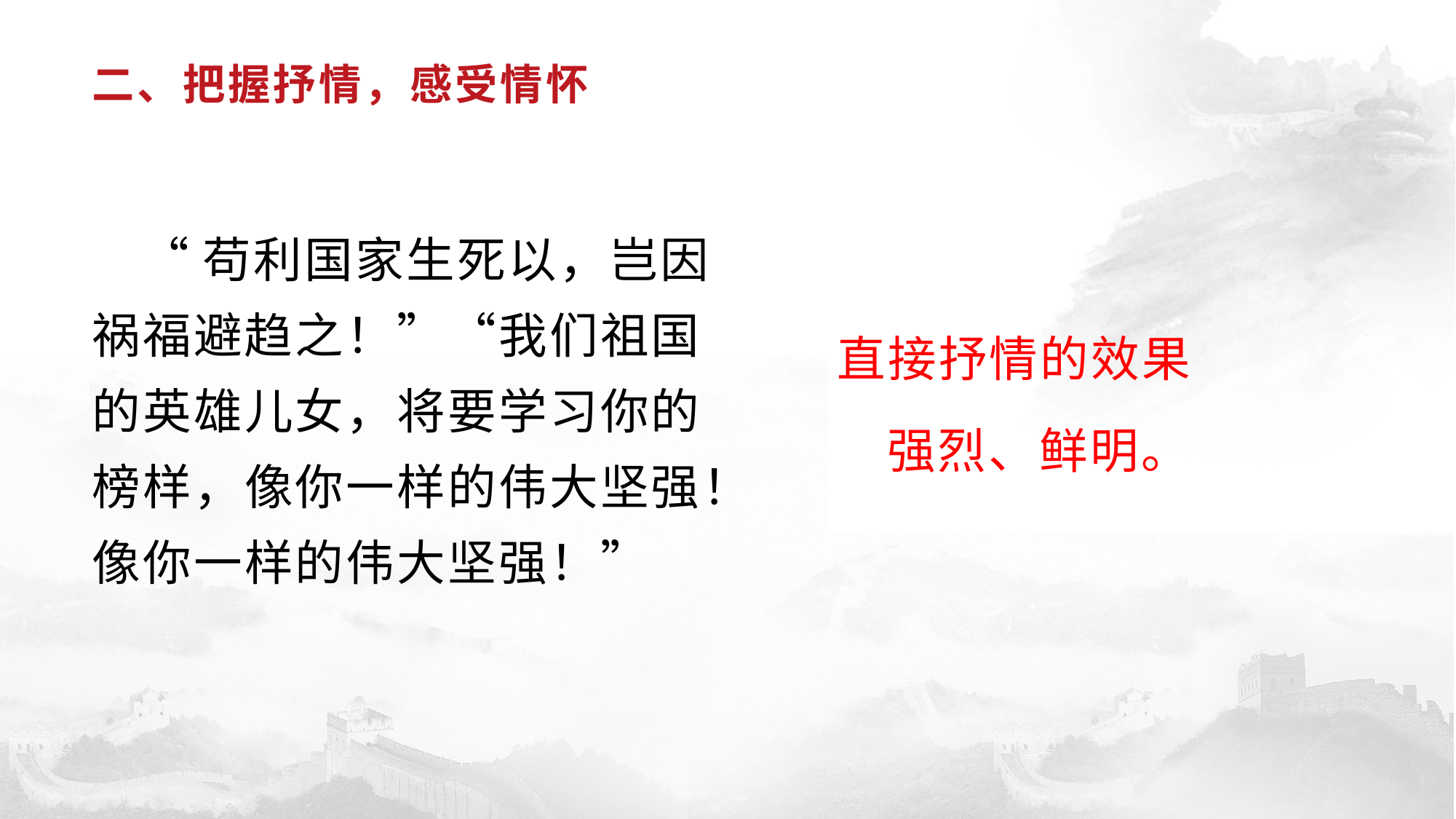

# 二、把握抒情，感受情怀
    “苟利国家生死以，岂因祸福避趋之！”“我们祖国的英雄儿女，将要学习你的榜样，像你一样的伟大坚强！像你一样的伟大坚强！”

     直接抒情的效果
         强烈、鲜明。